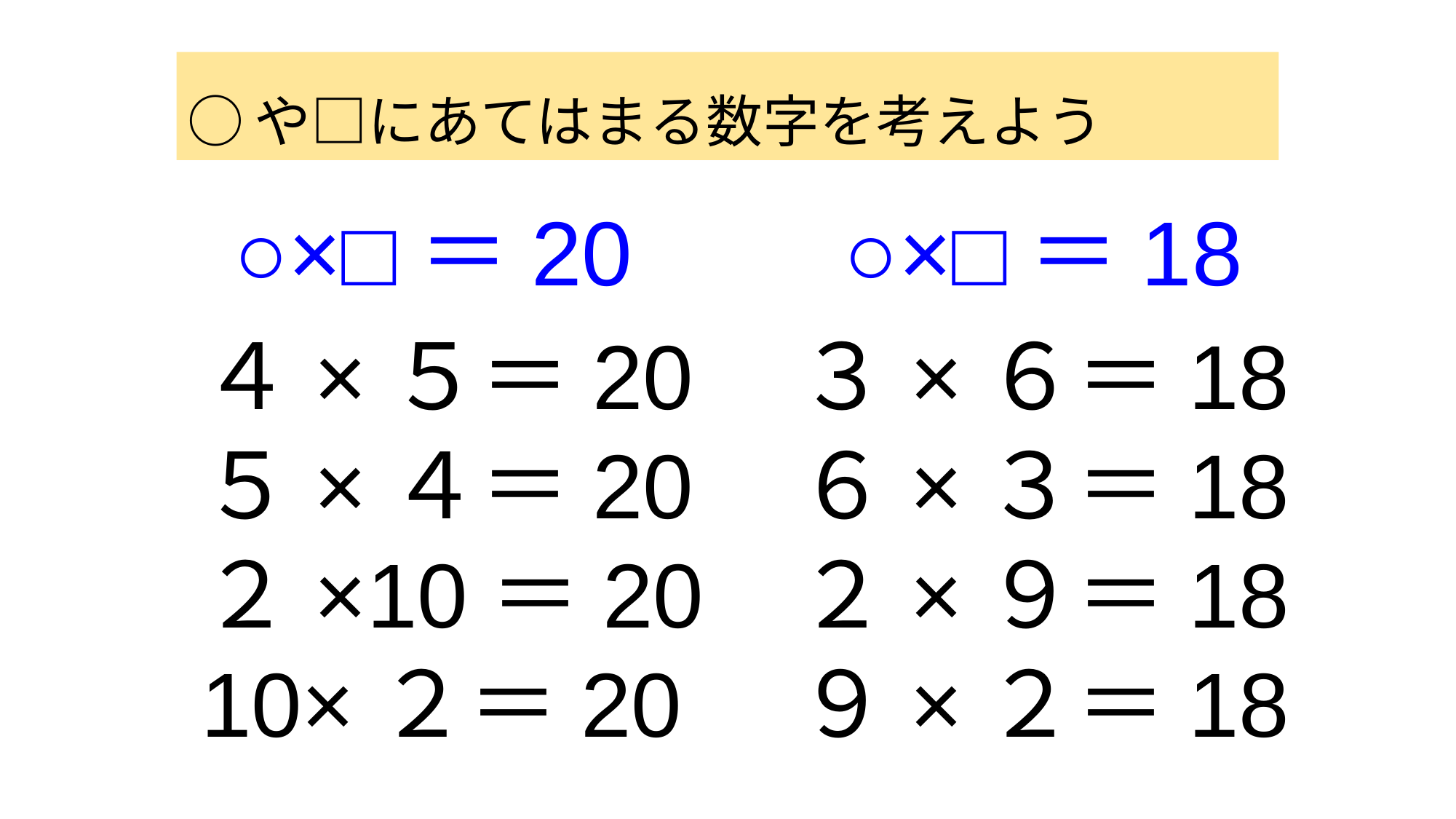

○や□にあてはまる数字を考えよう
○×□＝20
○×□＝18
４×５＝20
５×４＝20
２×10＝20
10×２＝20
３×６＝18
６×３＝18
２×９＝18
９×２＝18